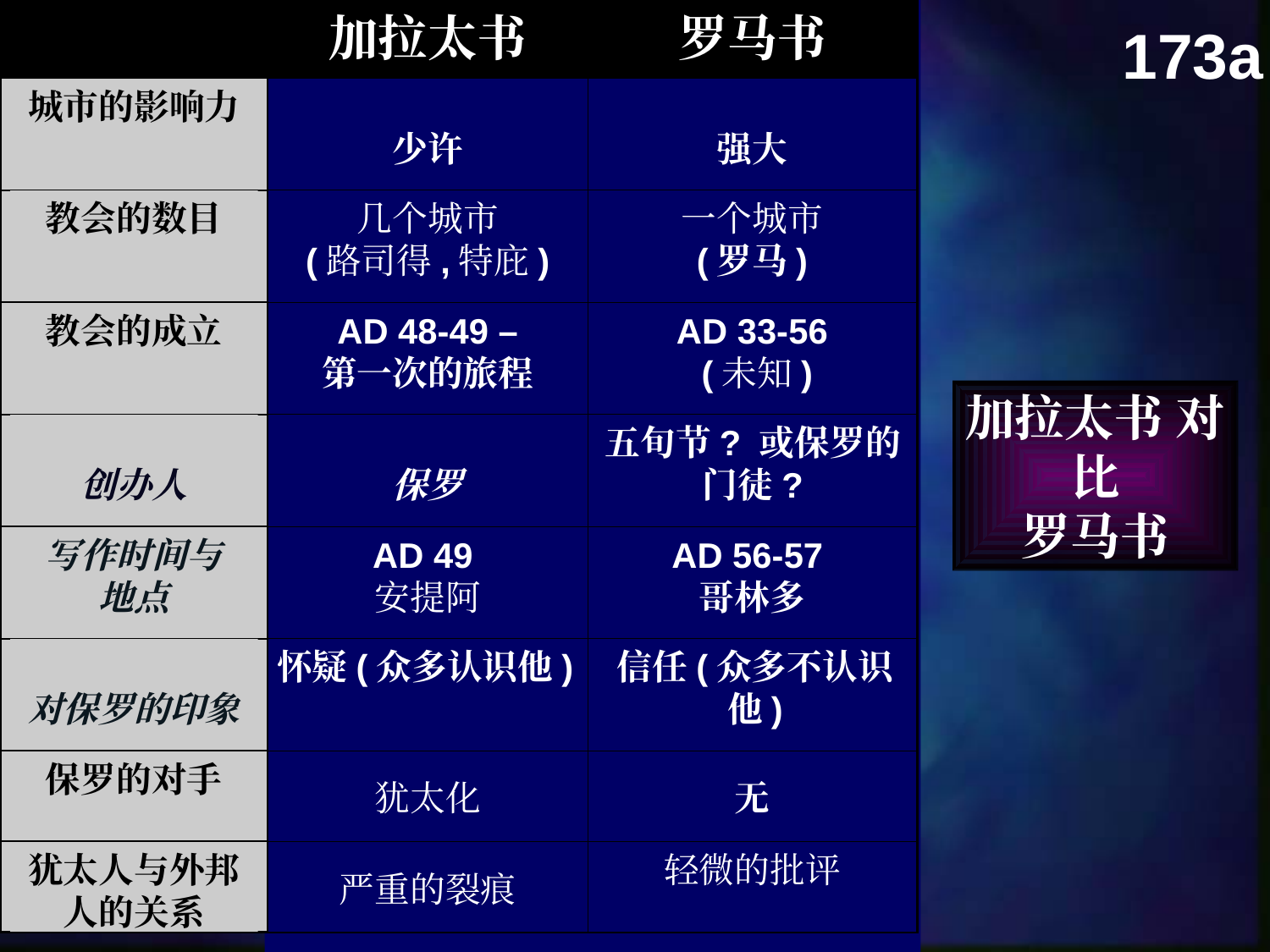

加拉太书

罗马书

城市的影响力

少许

强大

教会的数目

几个城市
(路司得,特庇)

一个城市
(罗马)

教会的成立

AD 48-49 –
第一次的旅程

AD 33-56
 (未知)

创办人

保罗
五旬节? 或保罗的门徒?

写作时间与
地点

AD 49
安提阿

AD 56-57
哥林多

对保罗的印象
怀疑(众多认识他)

信任(众多不认识他)

保罗的对手

犹太化

无

犹太人与外邦人的关系

严重的裂痕

轻微的批评

173a
加拉太书 对比
罗马书